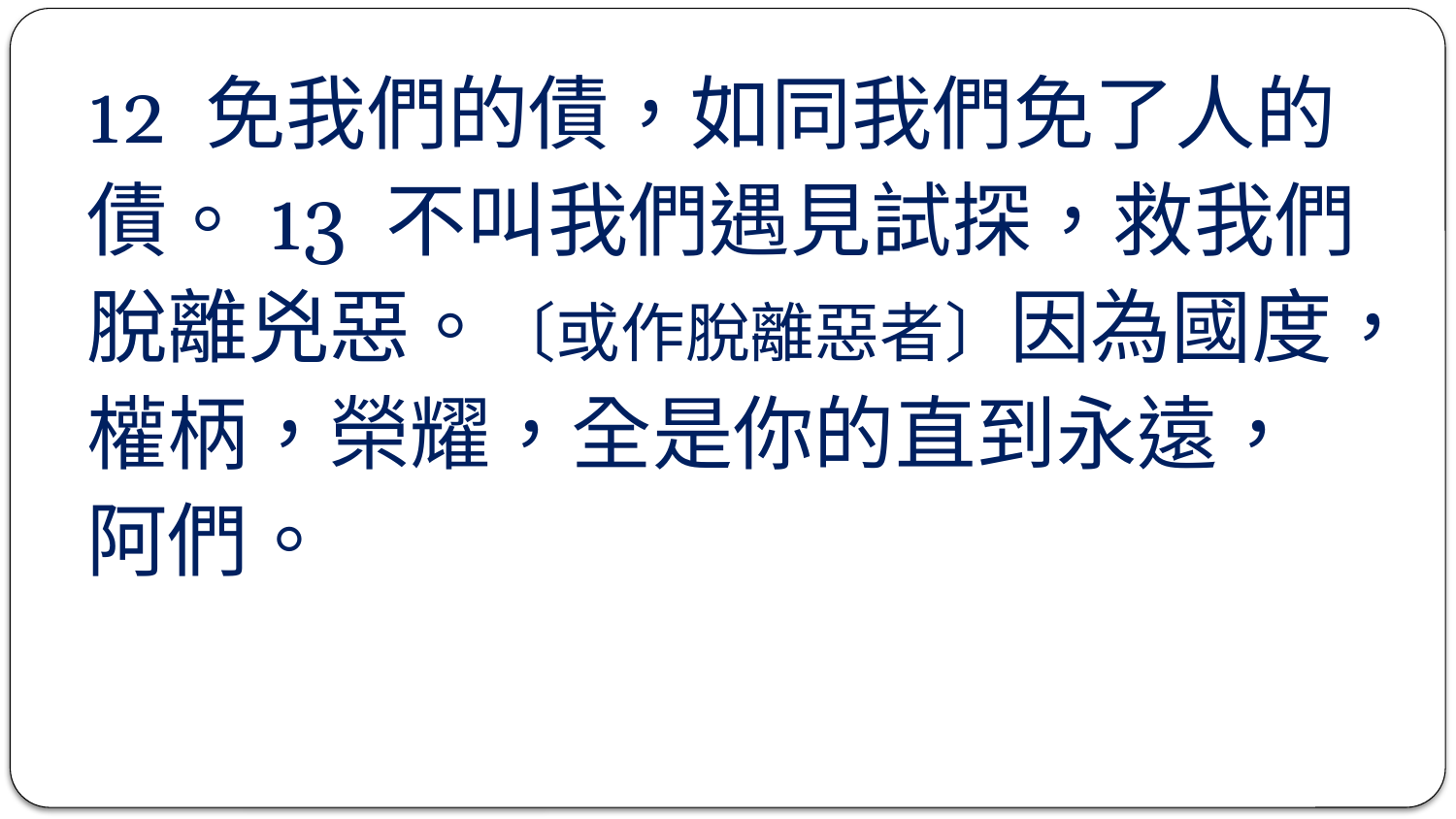

12 免我們的債，如同我們免了人的債。13 不叫我們遇見試探，救我們脫離兇惡。〔或作脫離惡者〕因為國度，權柄，榮耀，全是你的直到永遠，阿們。